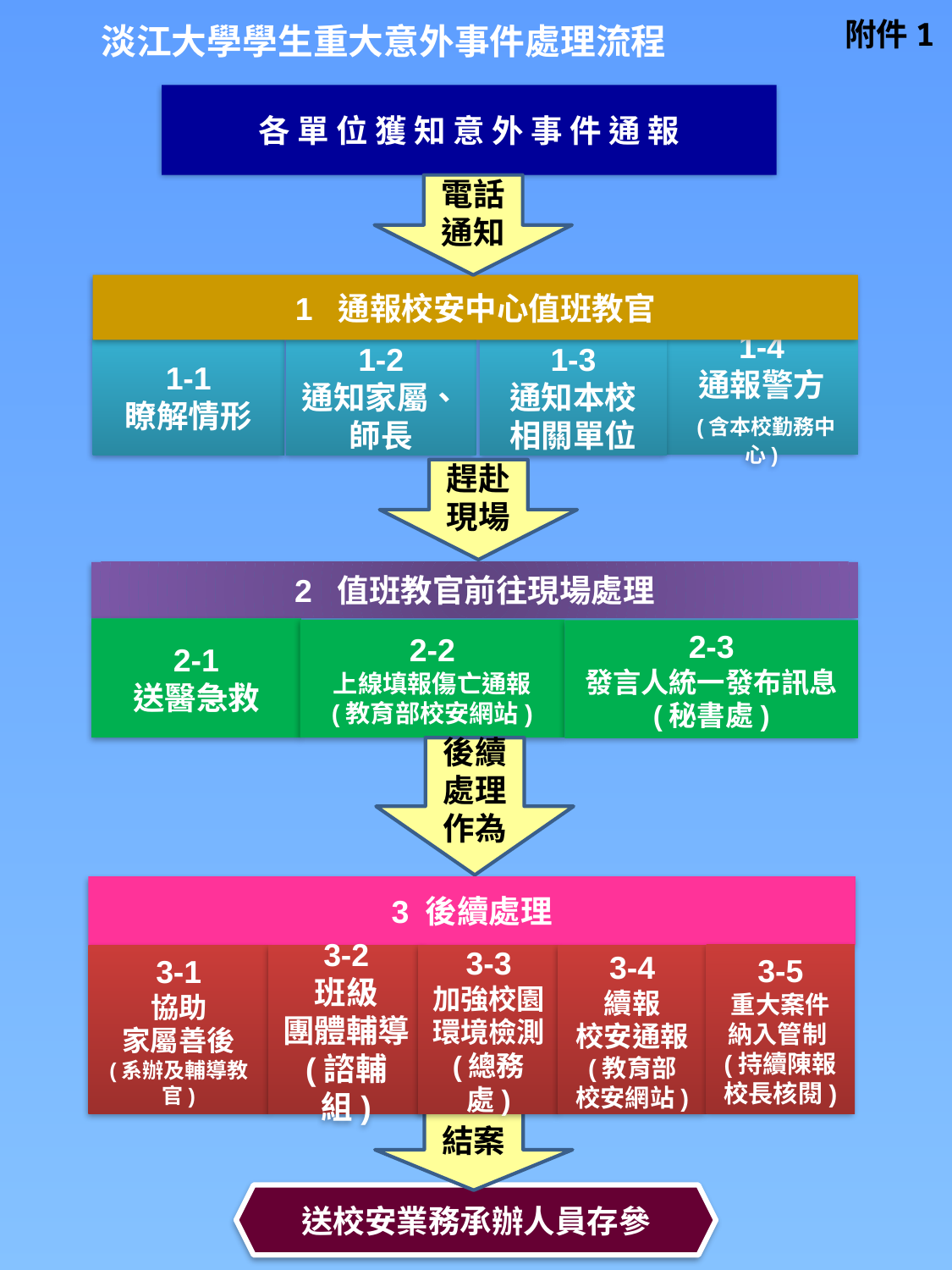

附件1
淡江大學學生重大意外事件處理流程
各 單 位 獲 知 意 外 事 件 通 報
電話通知
1  通報校安中心值班教官
1-2
通知家屬、師長
1-1
瞭解情形
1-3
通知本校
相關單位
1-4
通報警方
 (含本校勤務中心)
趕赴現場
2  值班教官前往現場處理
2-1
送醫急救
2-2
上線填報傷亡通報
(教育部校安網站)
2-3
發言人統一發布訊息
(秘書處)
後續處理作為
3 後續處理
3-5
重大案件納入管制(持續陳報校長核閱)
3-3
加強校園環境檢測
(總務處)
3-1
協助
家屬善後
(系辦及輔導教官)
3-2
班級
團體輔導
(諮輔組)
3-4
續報
校安通報
(教育部
校安網站)
結案
送校安業務承辦人員存參